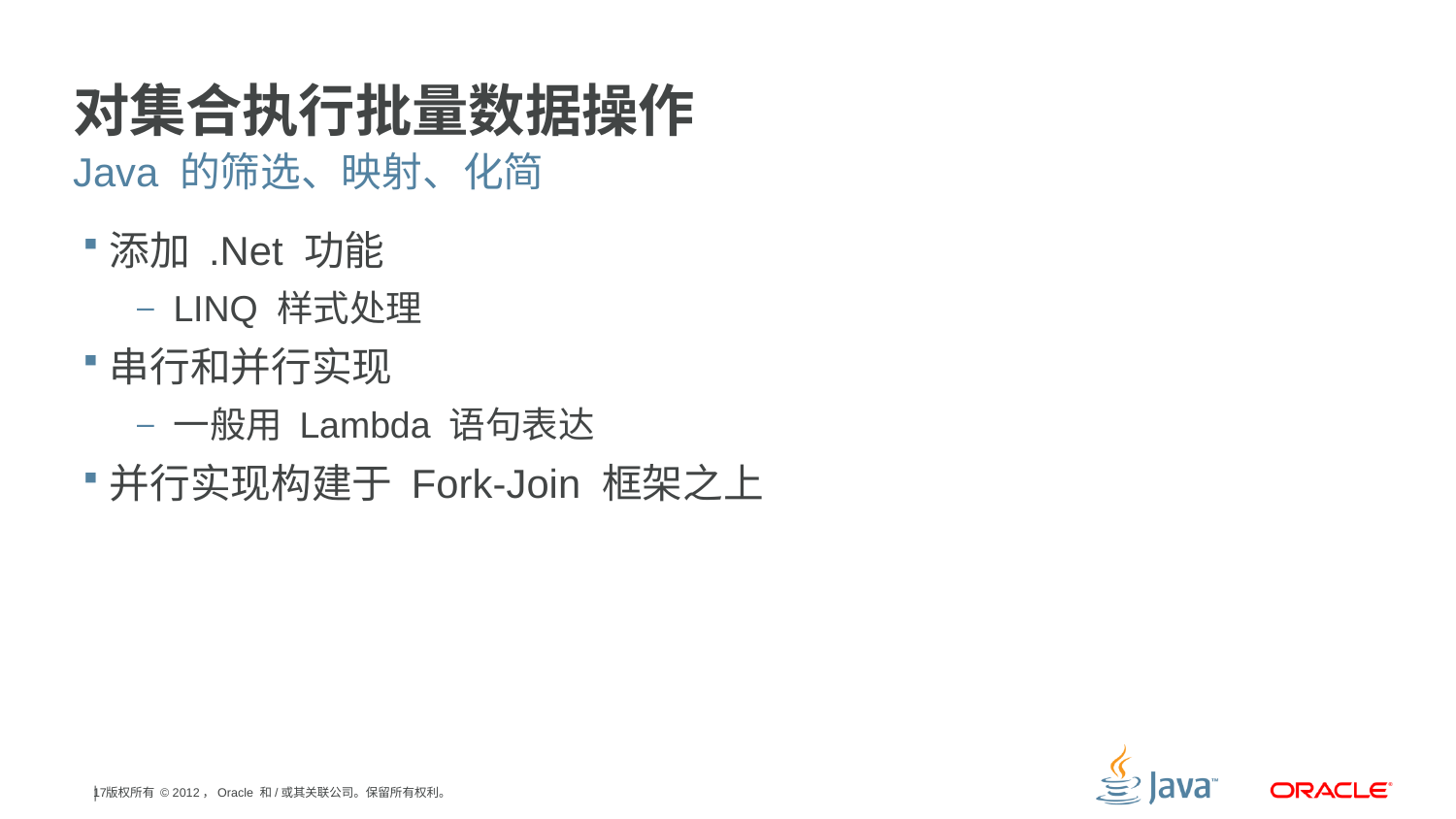

# 对集合执行批量数据操作
Java 的筛选、映射、化简
添加 .Net 功能
LINQ 样式处理
串行和并行实现
一般用 Lambda 语句表达
并行实现构建于 Fork-Join 框架之上